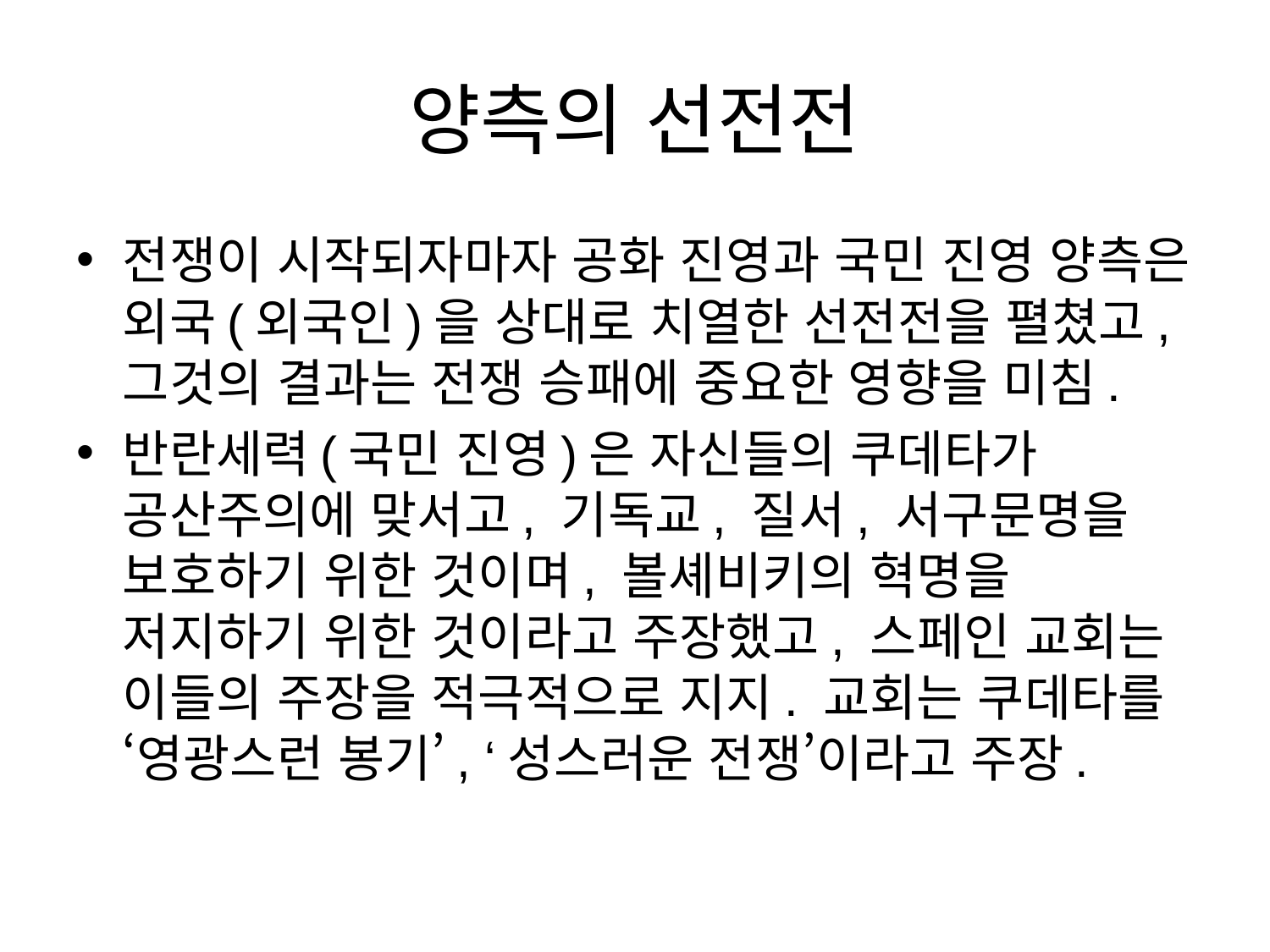

# 양측의 선전전
전쟁이 시작되자마자 공화 진영과 국민 진영 양측은 외국(외국인)을 상대로 치열한 선전전을 펼쳤고, 그것의 결과는 전쟁 승패에 중요한 영향을 미침.
반란세력(국민 진영)은 자신들의 쿠데타가 공산주의에 맞서고, 기독교, 질서, 서구문명을 보호하기 위한 것이며, 볼셰비키의 혁명을 저지하기 위한 것이라고 주장했고, 스페인 교회는 이들의 주장을 적극적으로 지지. 교회는 쿠데타를 ‘영광스런 봉기’, ‘성스러운 전쟁’이라고 주장.